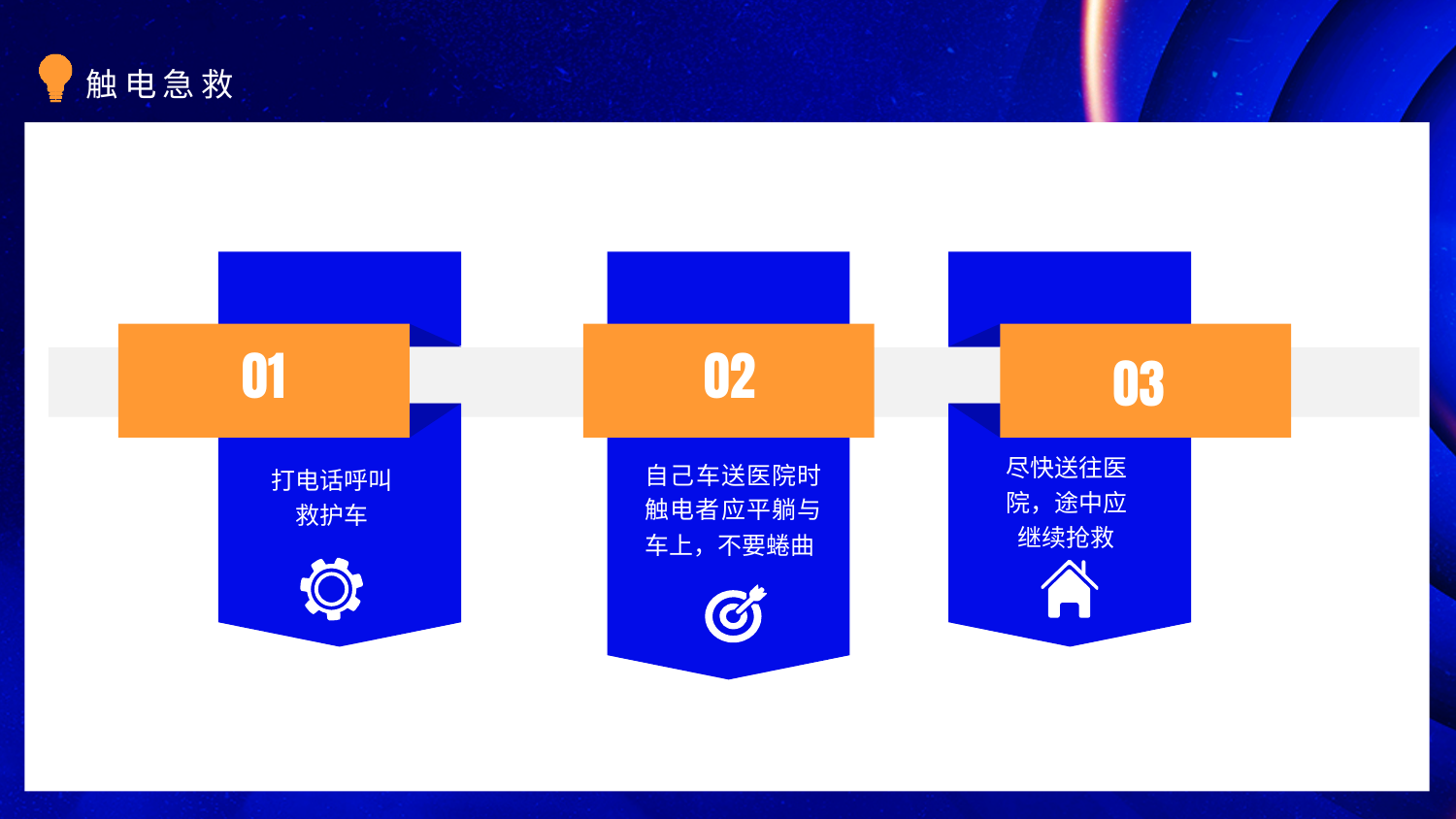

01

打电话呼叫
救护车

02

自己车送医院时触电者应平躺与车上，不要蜷曲

03

尽快送往医院，途中应继续抢救